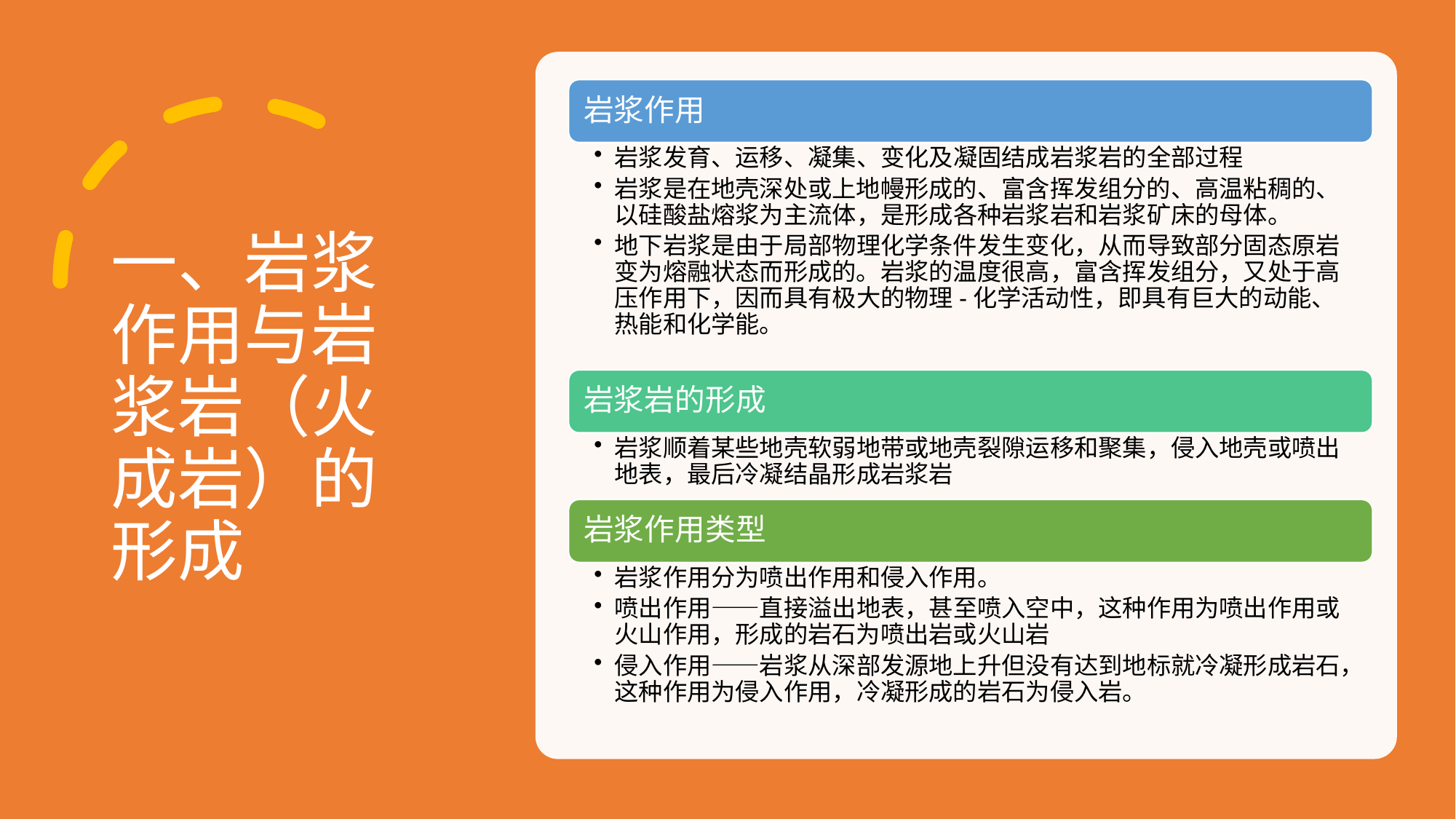

岩浆作用
岩浆发育、运移、凝集、变化及凝固结成岩浆岩的全部过程
岩浆是在地壳深处或上地幔形成的、富含挥发组分的、高温粘稠的、以硅酸盐熔浆为主流体，是形成各种岩浆岩和岩浆矿床的母体。
地下岩浆是由于局部物理化学条件发生变化，从而导致部分固态原岩变为熔融状态而形成的。岩浆的温度很高，富含挥发组分，又处于高压作用下，因而具有极大的物理-化学活动性，即具有巨大的动能、热能和化学能。
岩浆岩的形成
岩浆顺着某些地壳软弱地带或地壳裂隙运移和聚集，侵入地壳或喷出地表，最后冷凝结晶形成岩浆岩
岩浆作用类型
岩浆作用分为喷出作用和侵入作用。
喷出作用——直接溢出地表，甚至喷入空中，这种作用为喷出作用或火山作用，形成的岩石为喷出岩或火山岩
侵入作用——岩浆从深部发源地上升但没有达到地标就冷凝形成岩石，这种作用为侵入作用，冷凝形成的岩石为侵入岩。
# 一、岩浆作用与岩浆岩（火成岩）的形成